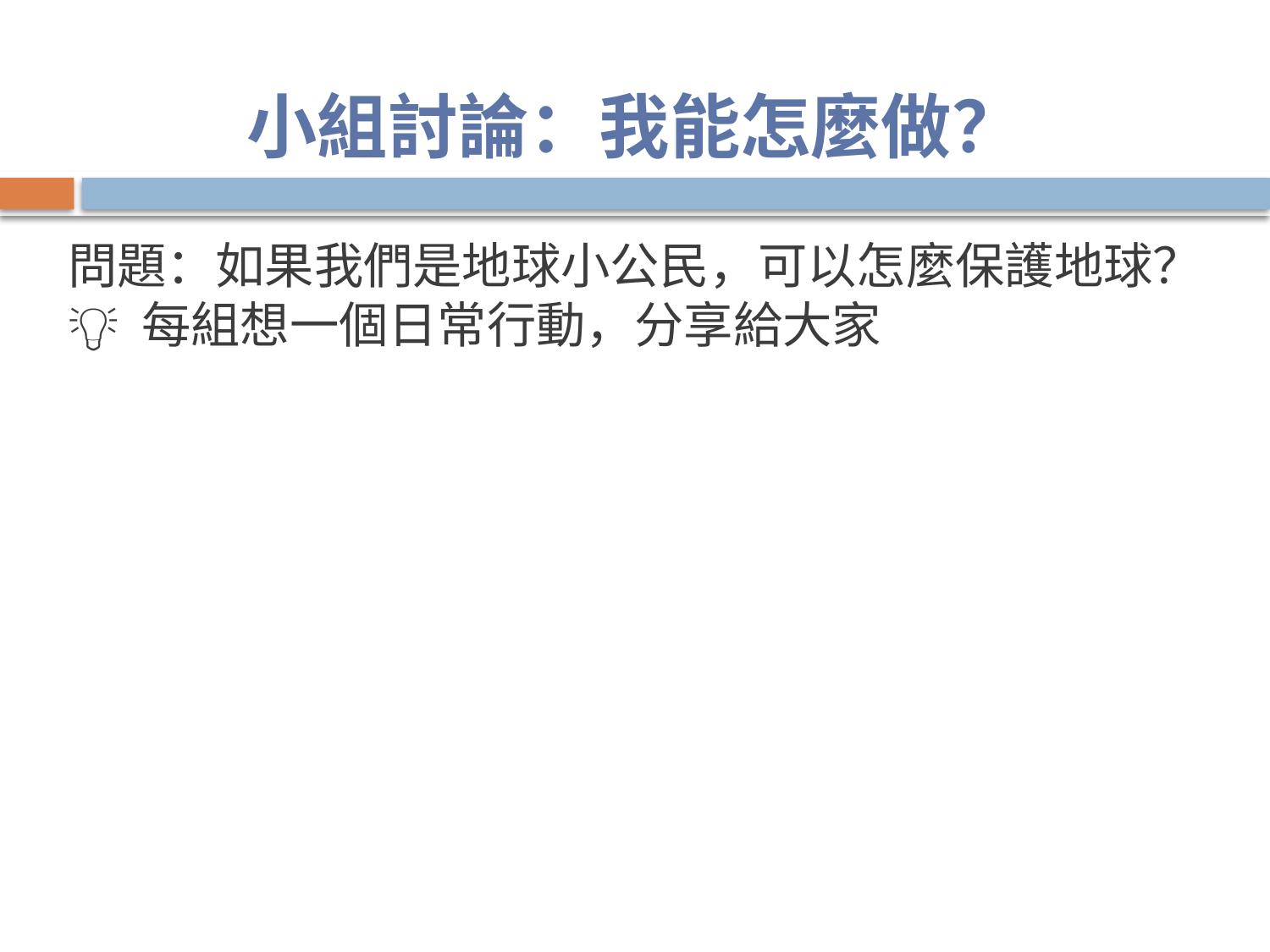

#

小組討論：我能怎麼做？

問題：如果我們是地球小公民，可以怎麼保護地球？
💡 每組想一個日常行動，分享給大家